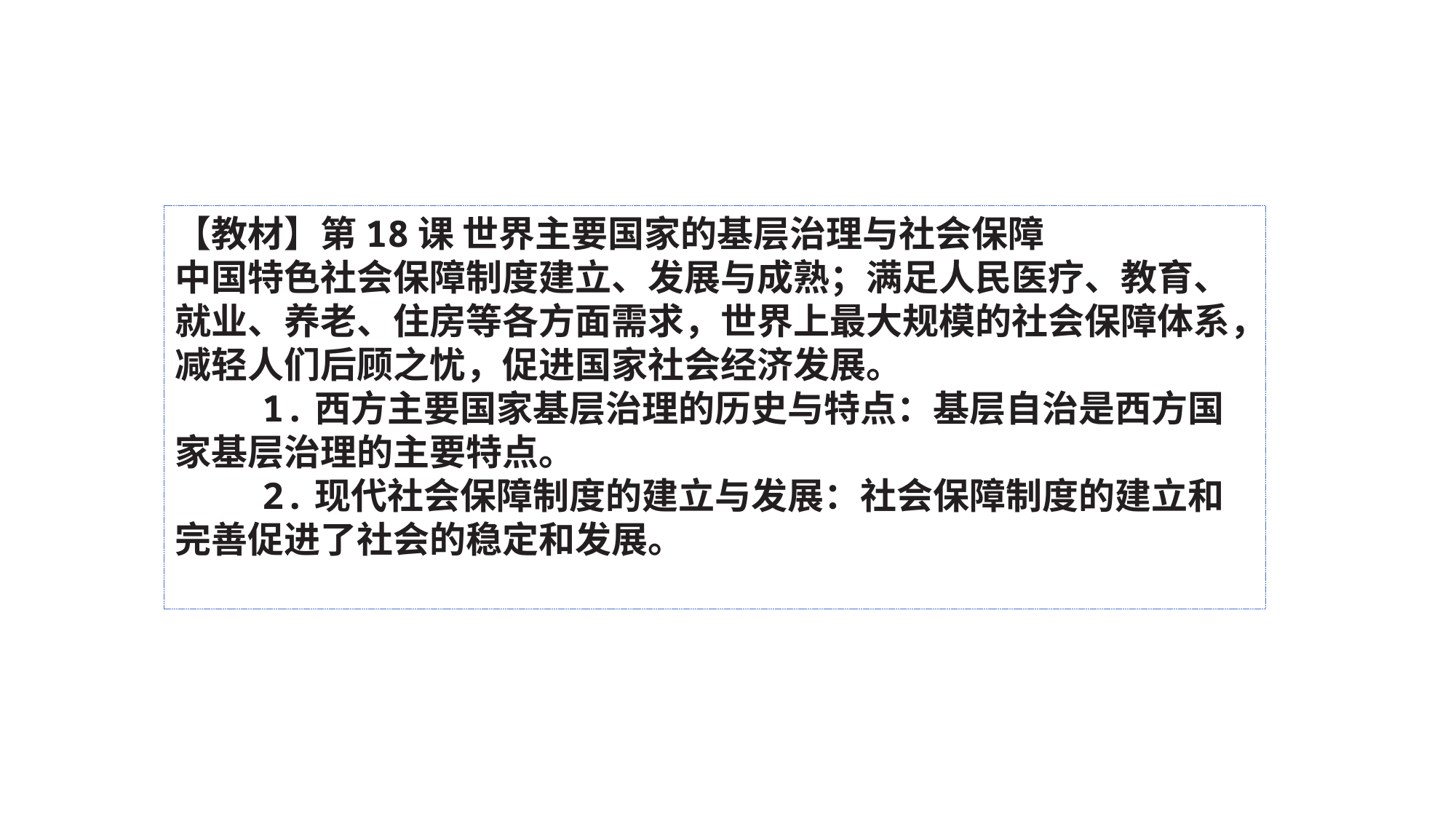

【教材】第18课 世界主要国家的基层治理与社会保障
中国特色社会保障制度建立、发展与成熟；满足人民医疗、教育、就业、养老、住房等各方面需求，世界上最大规模的社会保障体系，减轻人们后顾之忧，促进国家社会经济发展。
    1.西方主要国家基层治理的历史与特点：基层自治是西方国家基层治理的主要特点。
    2.现代社会保障制度的建立与发展：社会保障制度的建立和完善促进了社会的稳定和发展。